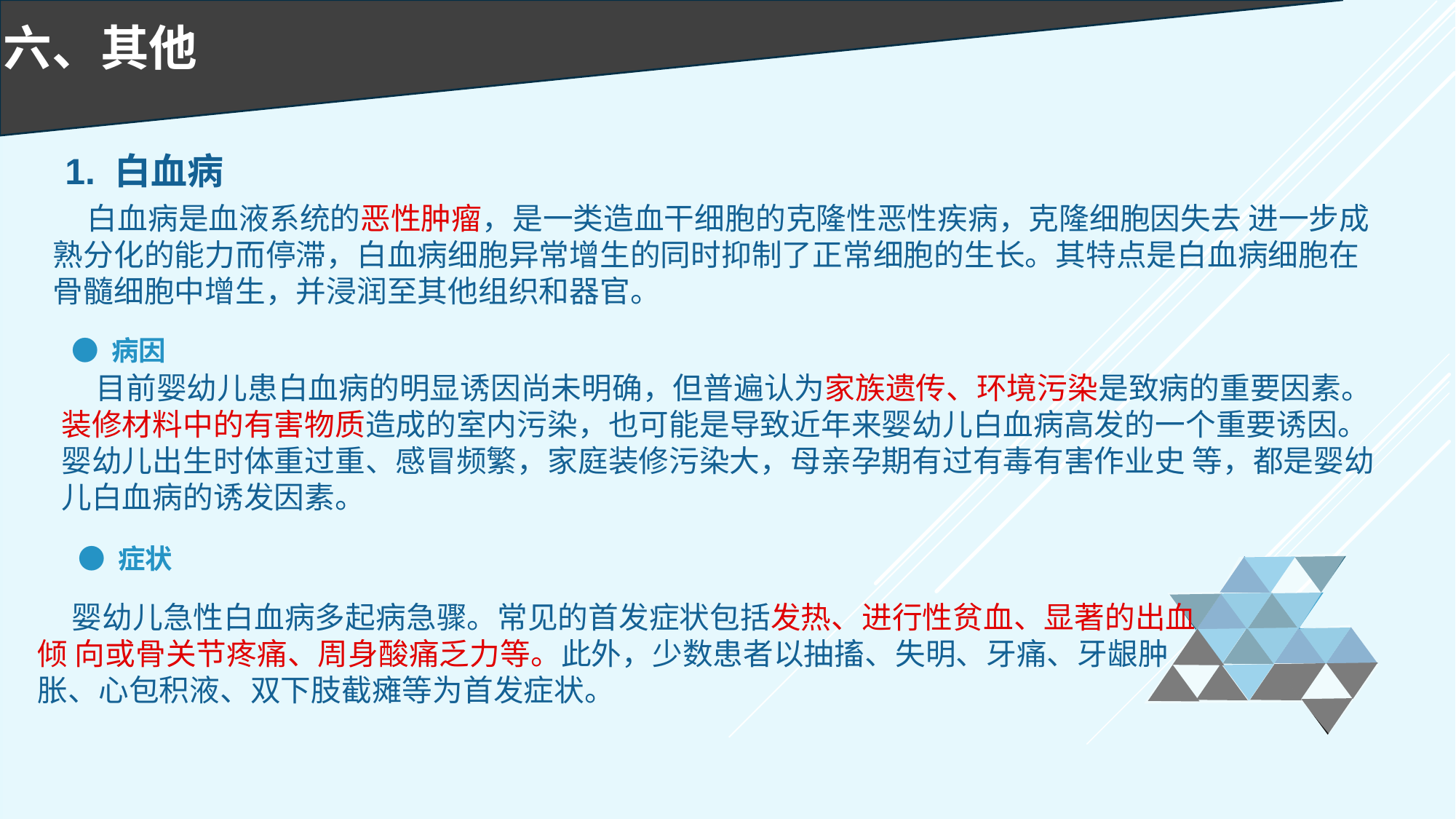

六、其他

1. 白血病
    白血病是血液系统的恶性肿瘤，是一类造血干细胞的克隆性恶性疾病，克隆细胞因失去 进一步成熟分化的能力而停滞，白血病细胞异常增生的同时抑制了正常细胞的生长。其特点是白血病细胞在骨髓细胞中增生，并浸润至其他组织和器官。
● 病因
    目前婴幼儿患白血病的明显诱因尚未明确，但普遍认为家族遗传、环境污染是致病的重要因素。装修材料中的有害物质造成的室内污染，也可能是导致近年来婴幼儿白血病高发的一个重要诱因。婴幼儿出生时体重过重、感冒频繁，家庭装修污染大，母亲孕期有过有毒有害作业史 等，都是婴幼儿白血病的诱发因素。

● 症状
    婴幼儿急性白血病多起病急骤。常见的首发症状包括发热、进行性贫血、显著的出血倾 向或骨关节疼痛、周身酸痛乏力等。此外，少数患者以抽搐、失明、牙痛、牙龈肿胀、心包积液、双下肢截瘫等为首发症状。